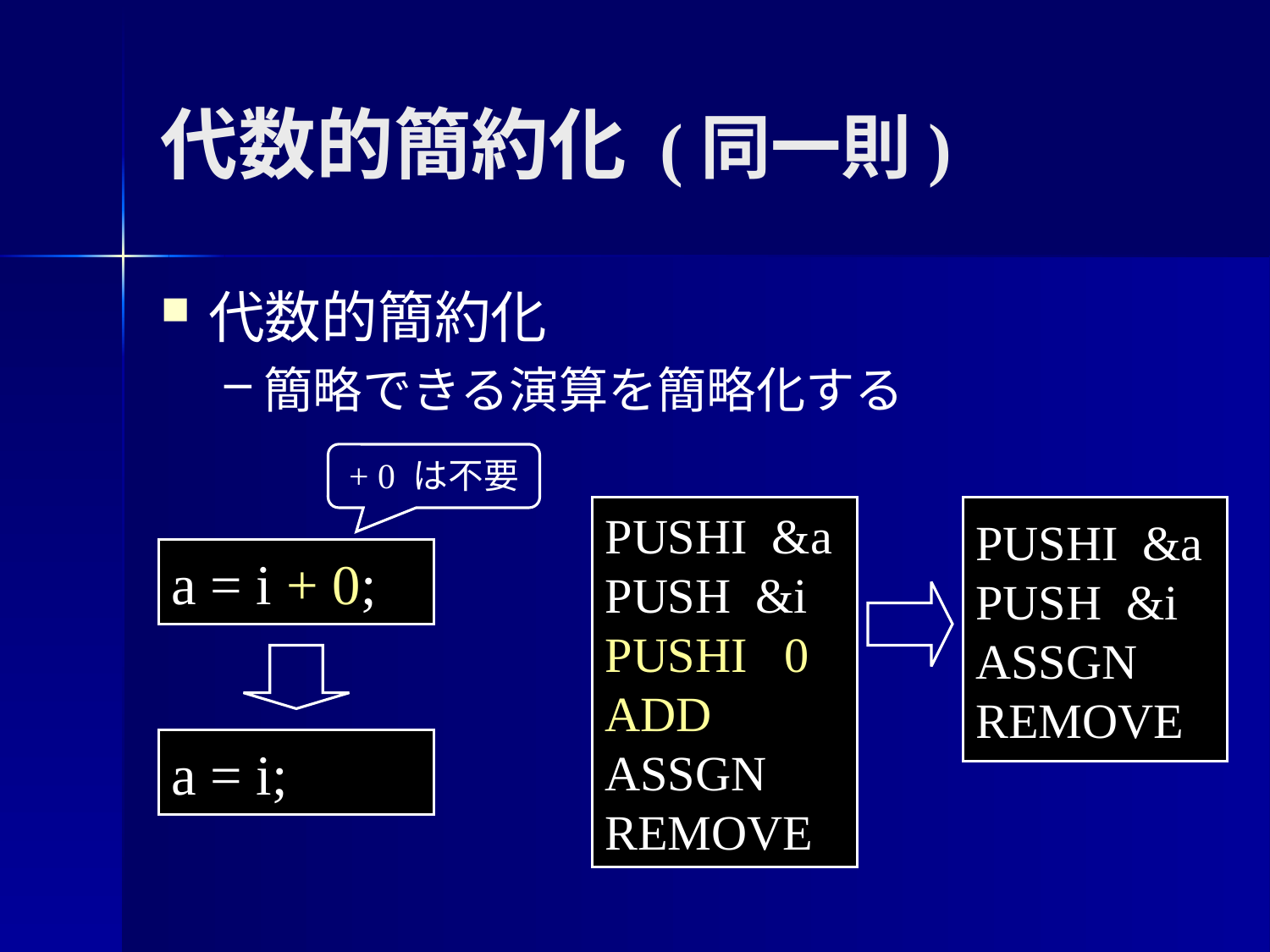

代数的簡約化 (同一則)
代数的簡約化
簡略できる演算を簡略化する
+ 0 は不要
PUSHI  &a
PUSH  &i
PUSHI   0
ADD
ASSGN
REMOVE
PUSHI  &a
PUSH  &i
PUSHI   0
ADD
ASSGN
REMOVE
PUSHI  &a
PUSH  &i
ASSGN
REMOVE

a = i + 0;

a = i;